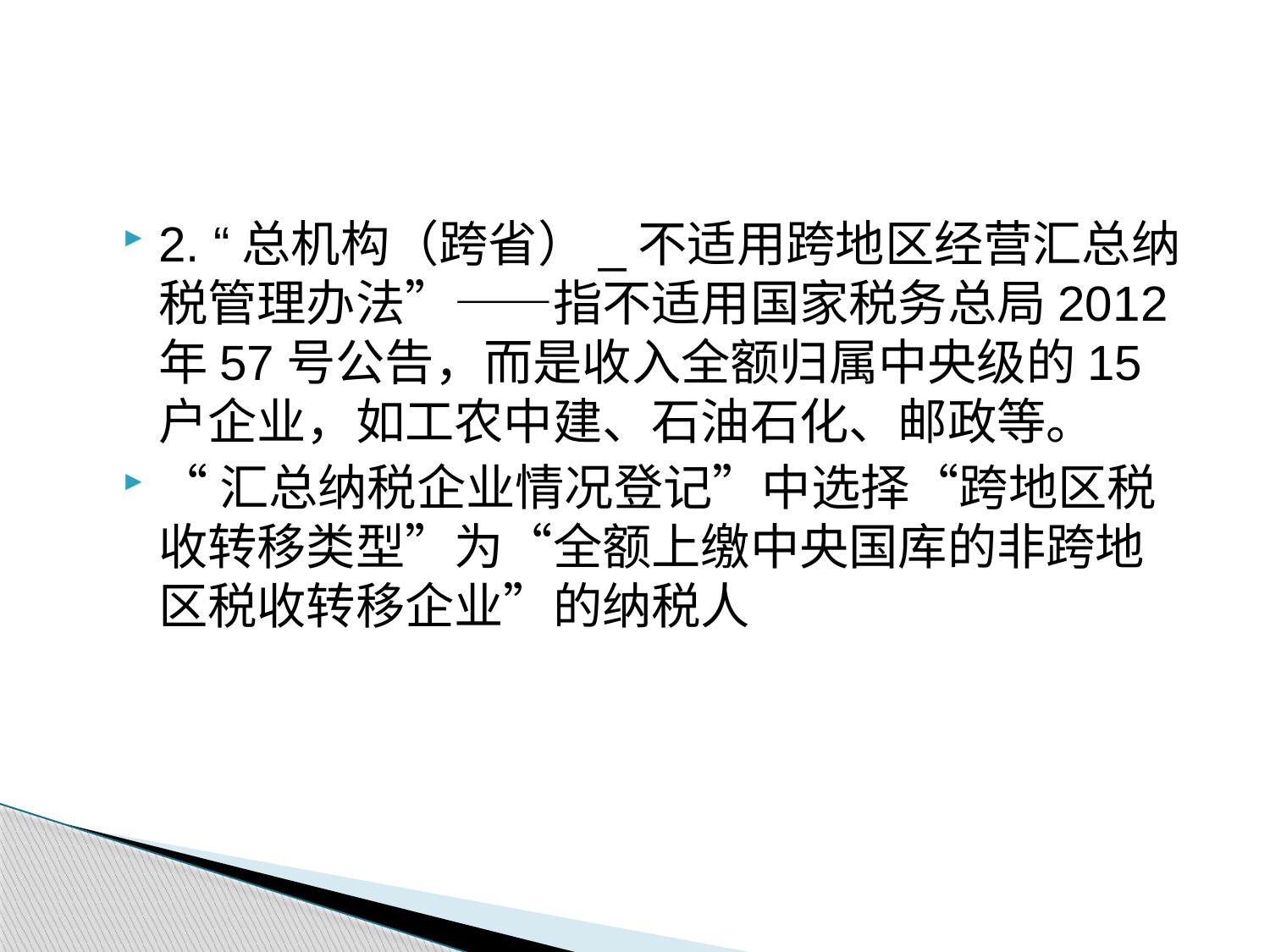

2. “总机构（跨省）_不适用跨地区经营汇总纳税管理办法”——指不适用国家税务总局2012年57号公告，而是收入全额归属中央级的15户企业，如工农中建、石油石化、邮政等。
“汇总纳税企业情况登记”中选择“跨地区税收转移类型”为“全额上缴中央国库的非跨地区税收转移企业”的纳税人